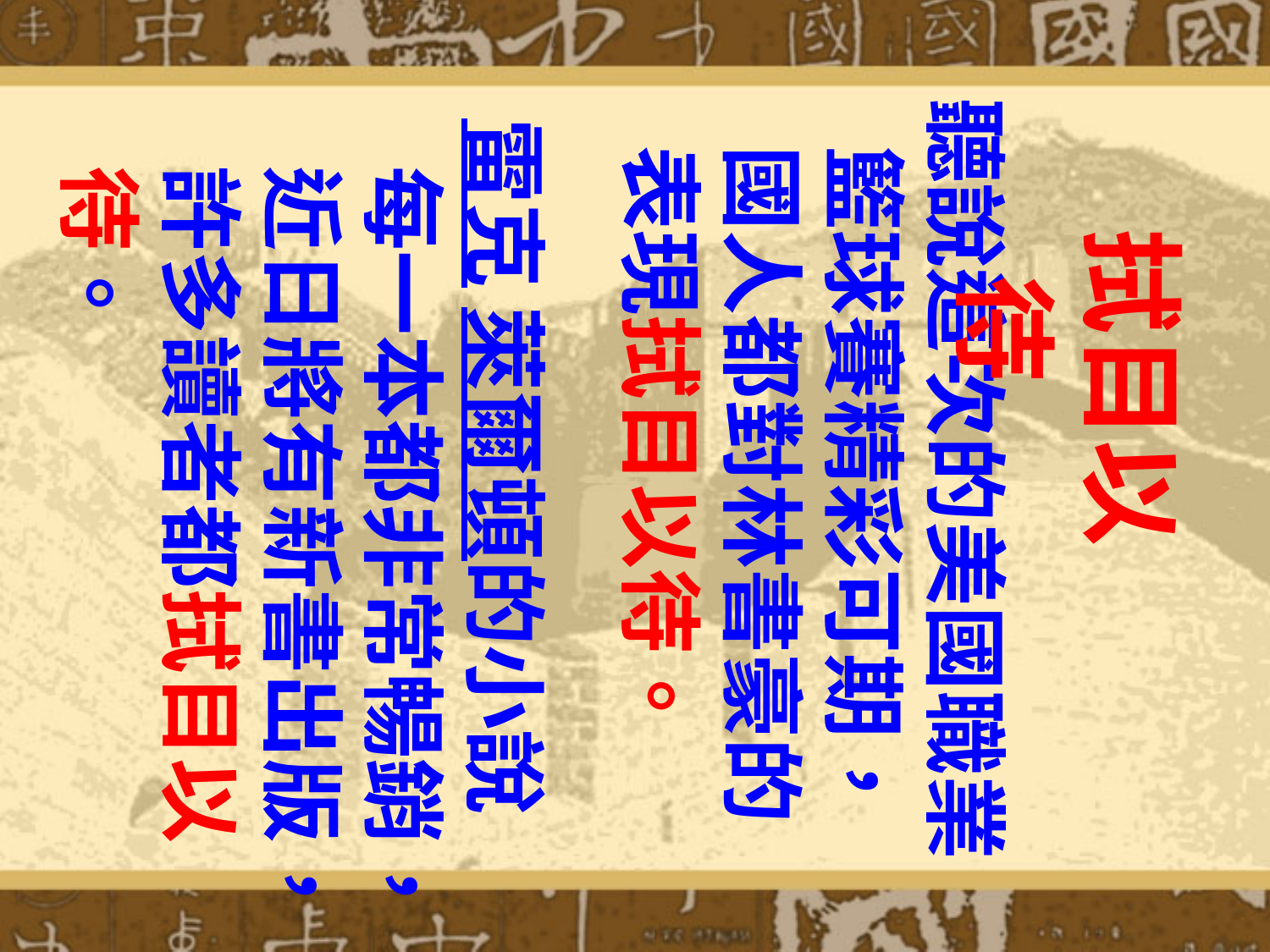

聽說這次的美國職業籃球賽精彩可期，國人都對林書豪的表現拭目以待。
雷克 萊爾頓的小說每一本都非常暢銷，近日將有新書出版，許多讀者都拭目以待。
拭目以待